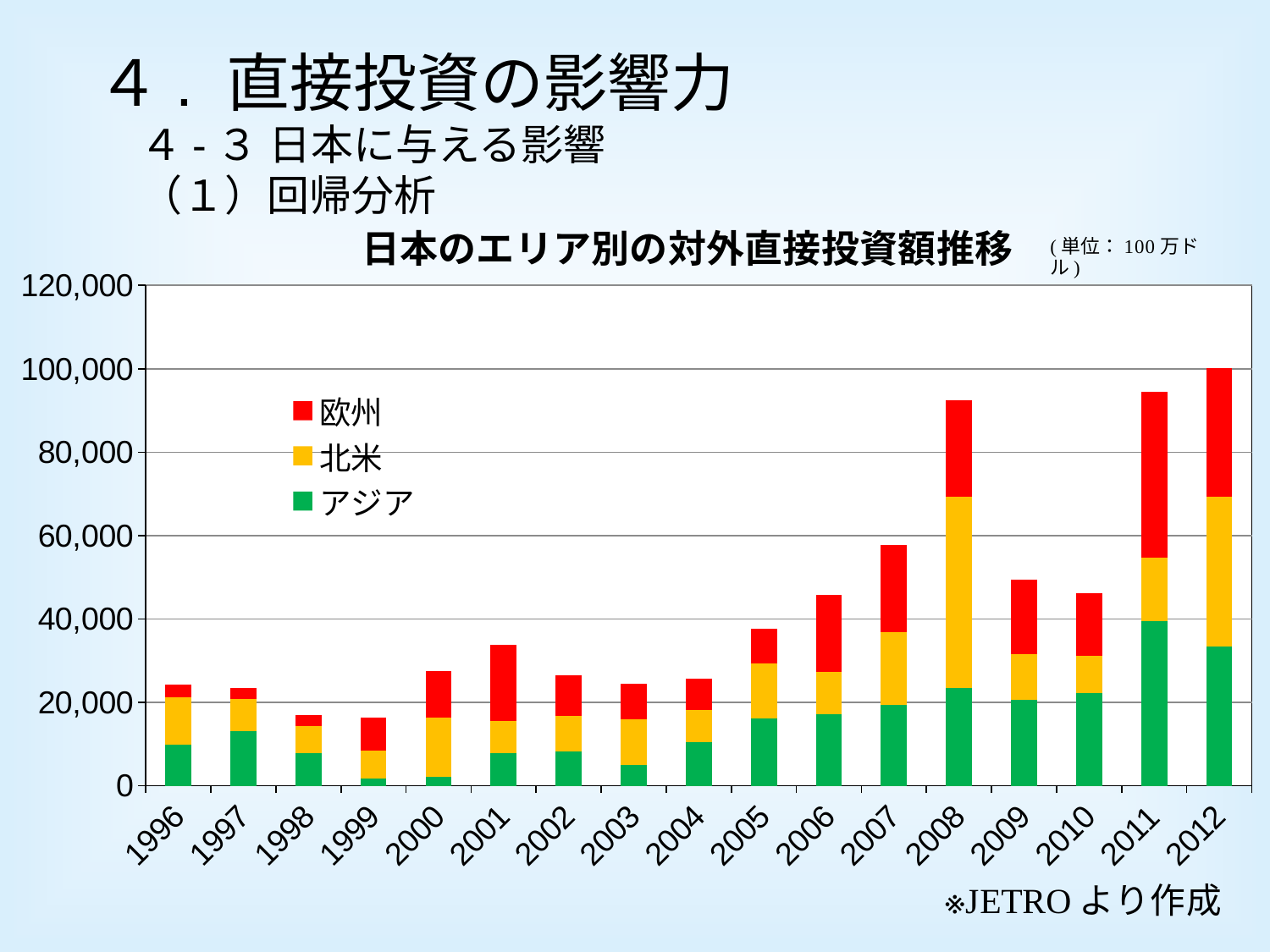

４. 直接投資の影響力
　４-３ 日本に与える影響
　（１）回帰分析

### Chart: 日本のエリア別の対外直接投資額推移

| Category | アジア | 北米 | 欧州 |
|---|---|---|---|
| 1996 | 9749.202510144996 | 11492.58539657769 | 2915.6810499592902 |
| 1997 | 13114.104170077153 | 7764.750865923021 | 2606.7595445275915 |
| 1998 | 7814.3383502904 | 6590.351625685341 | 2509.472178713751 |
| 1999 | 1810.7089812923336 | 6600.138885565562 | 7996.786556215644 |
| 2000 | 2131.7963442106784 | 14176.03689925982 | 11116.055820523348 |
| 2001 | 7797.095522220383 | 7630.873061423859 | 18280.0563407834 |
| 2002 | 8177.434700229394 | 8508.86734849718 | 9867.064720438204 |
| 2003 | 5028.149163968134 | 11003.445241358053 | 8325.925763605166 |
| 2004 | 10531.077040977074 | 7601.447032278138 | 7536.551821143573 |
| 2005 | 16188.195099222823 | 13168.258482730522 | 8229.673991333484 |
| 2006 | 17166.527442444174 | 10188.455559369417 | 18396.448144838705 |
| 2007 | 19388.072859409236 | 17385.04619003841 | 20964.822381998973 |
| 2008 | 23347.51148586324 | 46045.89221929962 | 23067.963335063396 |
| 2009 | 20635.82544402832 | 10888.508952247268 | 17829.993447812205 |
| 2010 | 22131.47181714252 | 9015.63024992062 | 15043.447368924279 |
| 2011 | 39491.98954247802 | 15165.67644441881 | 39840.87100714854 |
| 2012 | 33477.418049652406 | 35768.03197808185 | 31016.592319822477 |